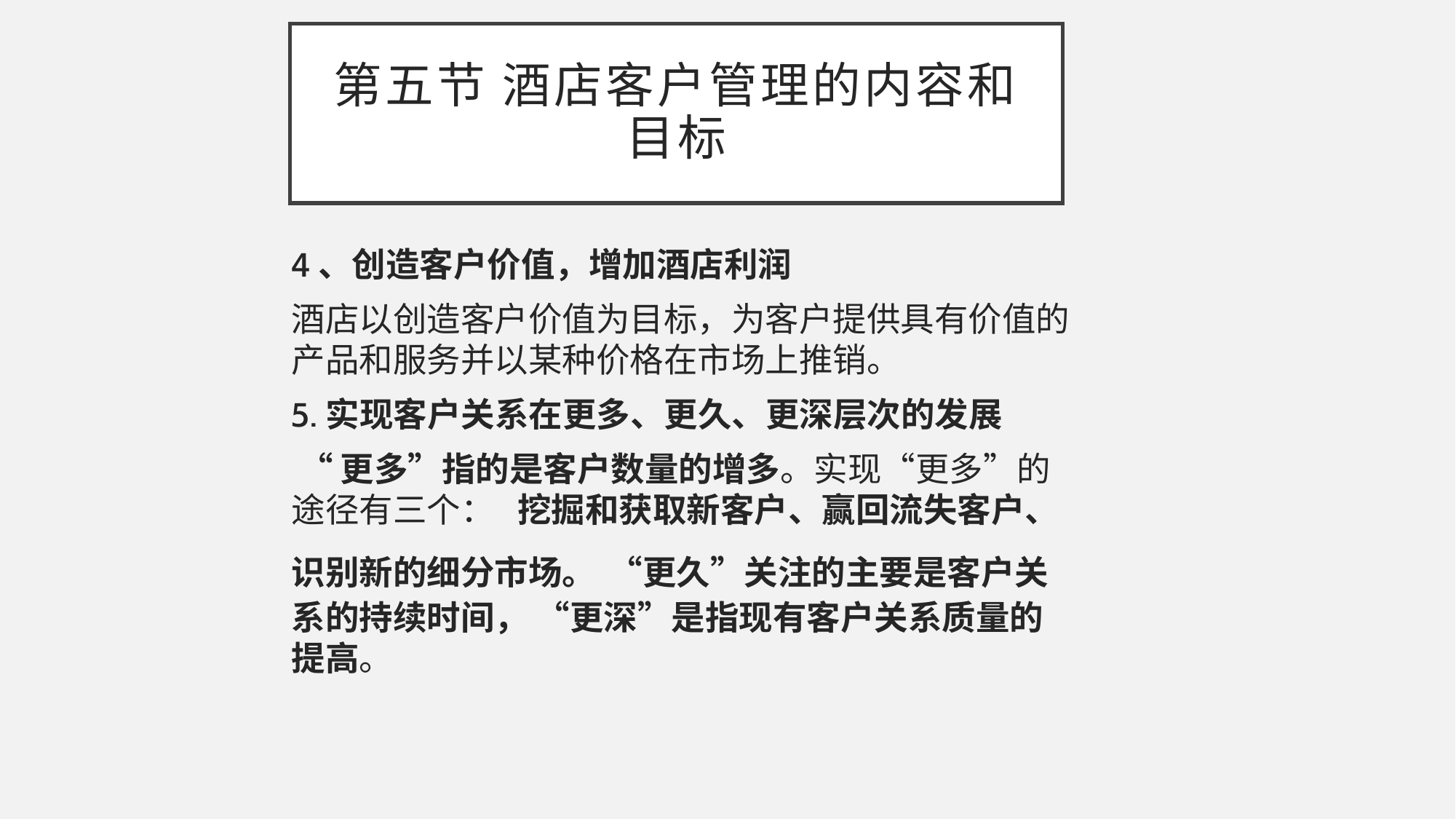

# 第五节 酒店客户管理的内容和目标
4、创造客户价值，增加酒店利润
酒店以创造客户价值为目标，为客户提供具有价值的产品和服务并以某种价格在市场上推销。
5.实现客户关系在更多、更久、更深层次的发展
 “更多”指的是客户数量的增多。实现“更多”的途径有三个：   挖掘和获取新客户、赢回流失客户、识别新的细分市场。 “更久”关注的主要是客户关系的持续时间， “更深”是指现有客户关系质量的提高。